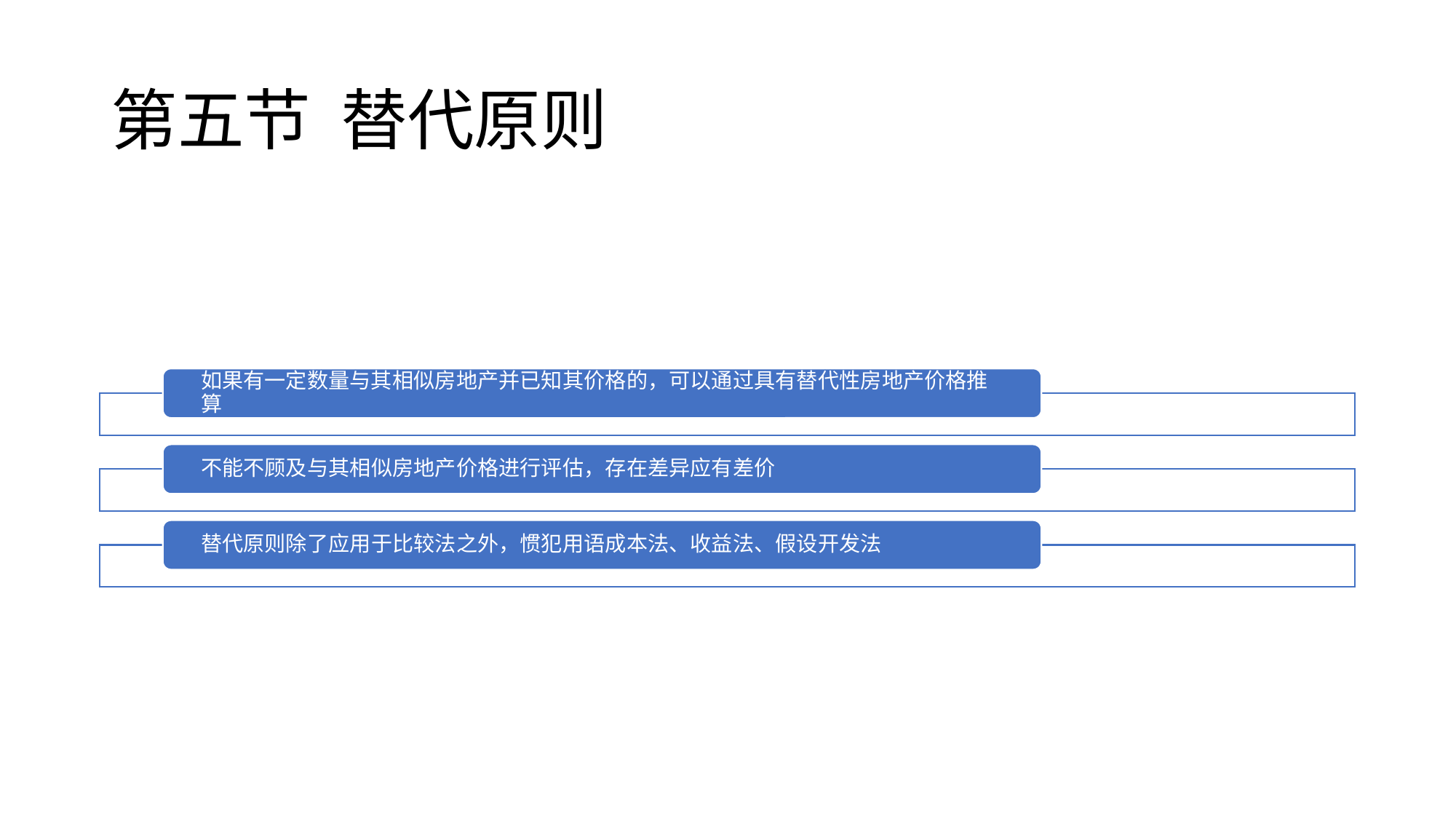

# 第五节  替代原则
如果有一定数量与其相似房地产并已知其价格的，可以通过具有替代性房地产价格推算
不能不顾及与其相似房地产价格进行评估，存在差异应有差价
替代原则除了应用于比较法之外，惯犯用语成本法、收益法、假设开发法